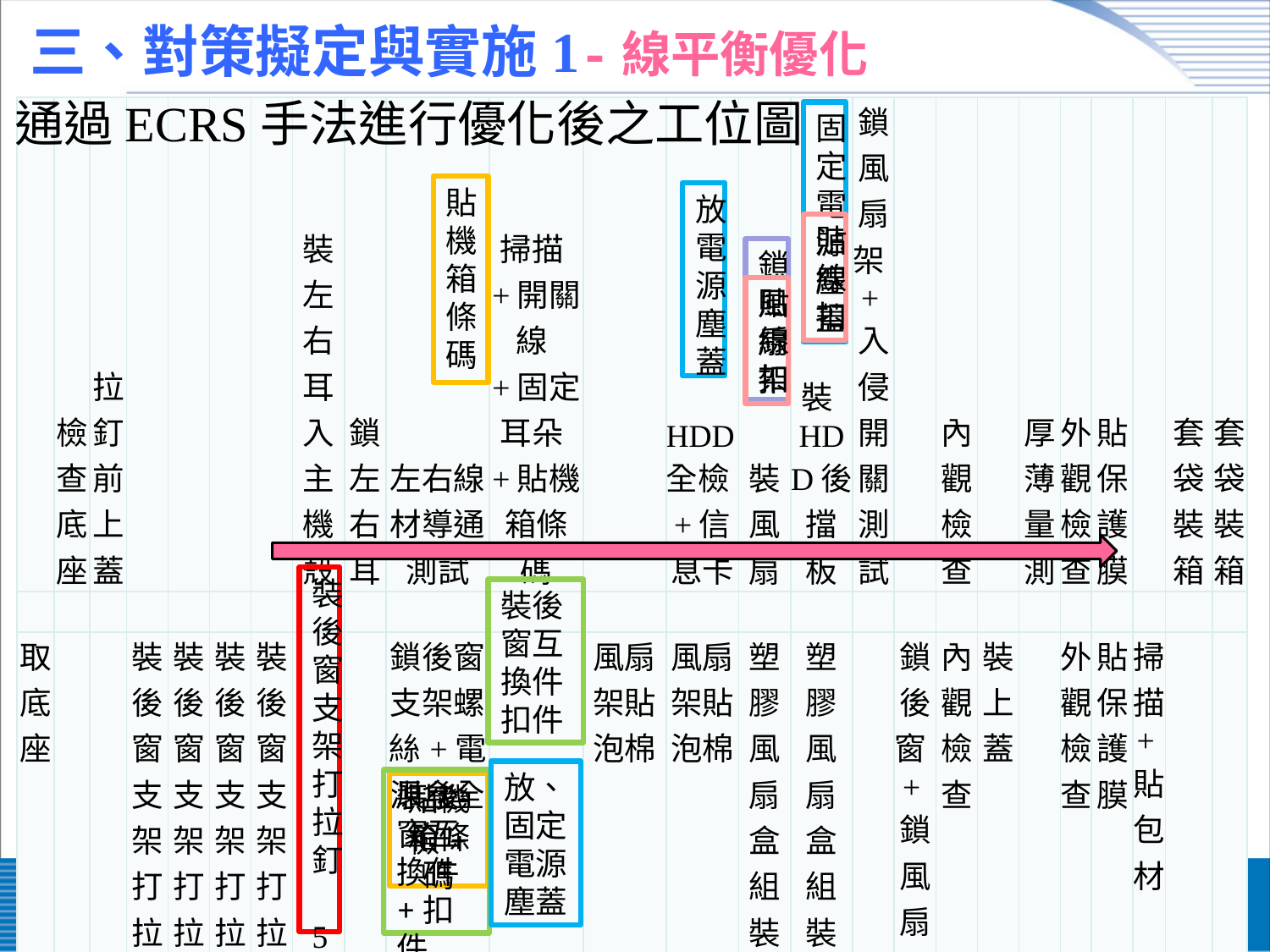

# 三、對策擬定與實施1-線平衡優化
通過ECRS手法進行優化後之工位圖
|  | 檢 查 底 座 | 拉釘前上蓋 |  |  |  |  | 裝左右耳入主機殼 | 鎖左右耳 | 左右線材導通測試 | 掃描+開關線+固定耳朵+貼機箱條碼 |  | HDD全檢+信息卡 | 裝風扇 | 裝HDD後擋板 | 鎖風扇架+入侵開關測試 |  | 內觀檢查 |  | 厚薄量測 | 外觀檢查 | 貼保護膜 |  | 套袋裝箱 | 套袋裝箱 |
| --- | --- | --- | --- | --- | --- | --- | --- | --- | --- | --- | --- | --- | --- | --- | --- | --- | --- | --- | --- | --- | --- | --- | --- | --- |
|  |  |  |  |  |  |  |  |  |  |  |  |  |  |  |  |  |  |  |  |  |  |  |  |  |
| 取 底 座 |  |  | 裝後窗支架打拉釘 1 | 裝後窗支架打拉釘 2 | 裝後窗支架打拉釘 3 | 裝後窗支架打拉釘 4 |  |  | 鎖後窗支架螺絲+電源盒全檢+ |  | 風扇架貼泡棉 | 風扇架貼泡棉 | 塑膠風扇盒組裝 | 塑膠風扇盒組裝 |  | 鎖後窗+鎖風扇架 | 內觀檢查 | 裝上蓋 |  | 外觀檢查 | 貼保護膜 | 掃描+貼包材 |  |  |
固定電源塵蓋
貼機箱條碼
放電源塵蓋
貼線扣
鎖風扇架
貼線扣

裝後窗支架打拉釘
5
裝後窗互換件扣件
放、固定電源塵蓋
裝後窗互換件+扣件
貼機箱條碼
13